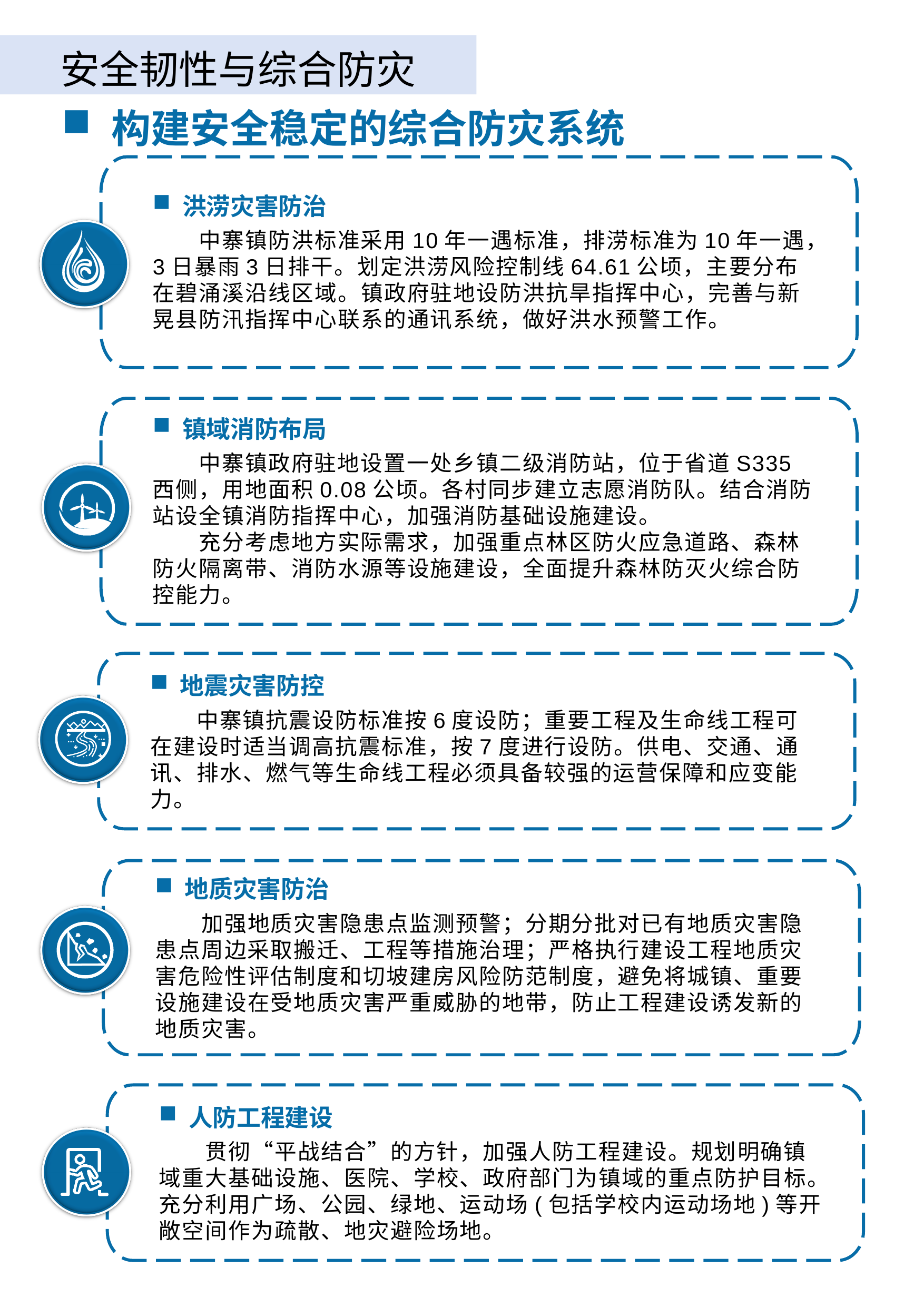

安全韧性与综合防灾
构建安全稳定的综合防灾系统

洪涝灾害防治
中寨镇防洪标准采用10年一遇标准，排涝标准为10年一遇，3日暴雨3日排干。划定洪涝风险控制线64.61公顷，主要分布在碧涌溪沿线区域。镇政府驻地设防洪抗旱指挥中心，完善与新晃县防汛指挥中心联系的通讯系统，做好洪水预警工作。

镇域消防布局
中寨镇政府驻地设置一处乡镇二级消防站，位于省道S335西侧，用地面积0.08公顷。各村同步建立志愿消防队。结合消防站设全镇消防指挥中心，加强消防基础设施建设。
充分考虑地方实际需求，加强重点林区防火应急道路、森林防火隔离带、消防水源等设施建设，全面提升森林防灭火综合防控能力。

地震灾害防控
中寨镇抗震设防标准按6度设防；重要工程及生命线工程可在建设时适当调高抗震标准，按7度进行设防。供电、交通、通讯、排水、燃气等生命线工程必须具备较强的运营保障和应变能力。

地质灾害防治
加强地质灾害隐患点监测预警；分期分批对已有地质灾害隐患点周边采取搬迁、工程等措施治理；严格执行建设工程地质灾害危险性评估制度和切坡建房风险防范制度，避免将城镇、重要设施建设在受地质灾害严重威胁的地带，防止工程建设诱发新的地质灾害。

人防工程建设
贯彻“平战结合”的方针，加强人防工程建设。规划明确镇域重大基础设施、医院、学校、政府部门为镇域的重点防护目标。充分利用广场、公园、绿地、运动场(包括学校内运动场地)等开敞空间作为疏散、地灾避险场地。